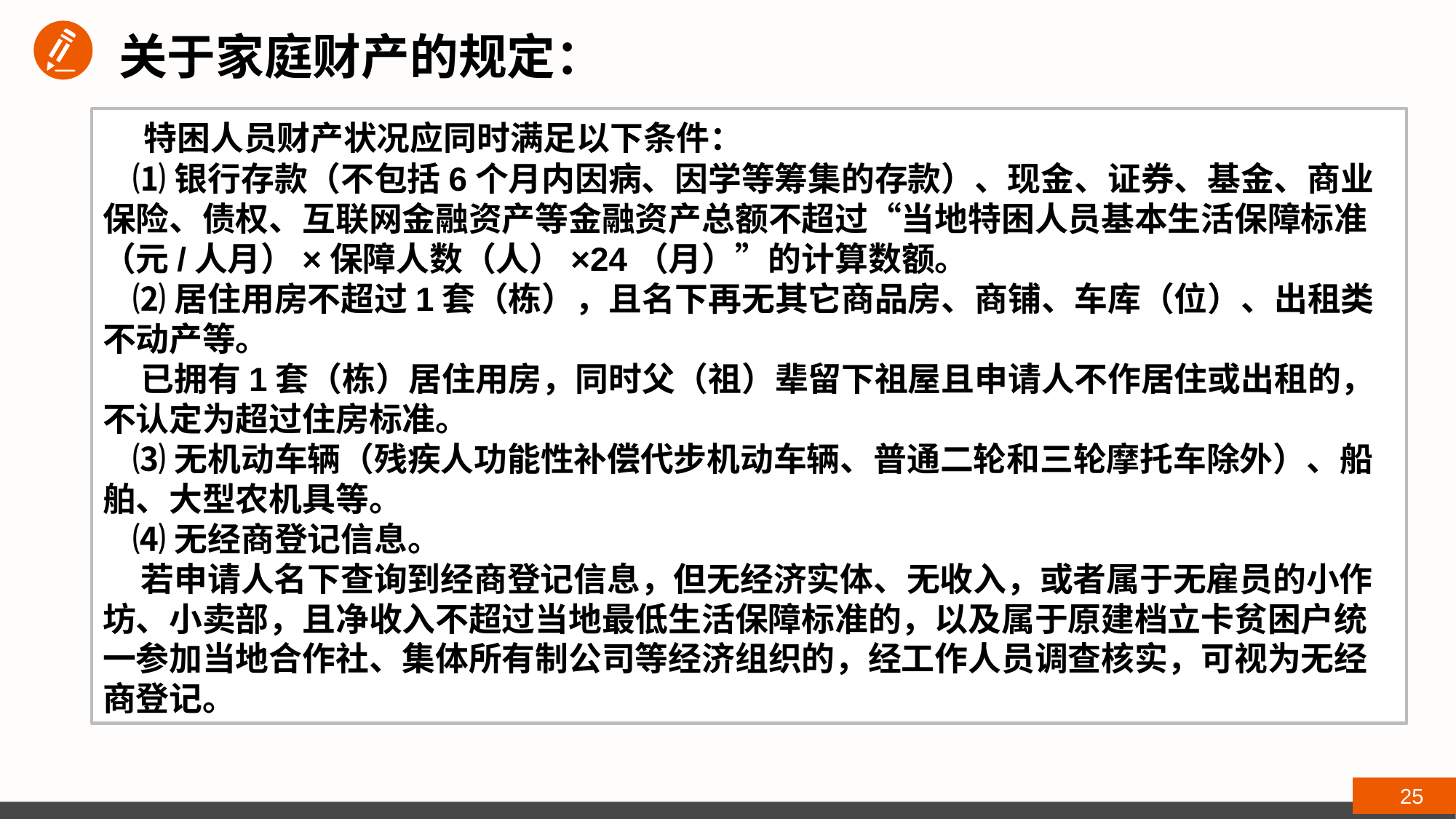

关于家庭财产的规定：
    特困人员财产状况应同时满足以下条件：
    ⑴银行存款（不包括6个月内因病、因学等筹集的存款）、现金、证券、基金、商业保险、债权、互联网金融资产等金融资产总额不超过“当地特困人员基本生活保障标准（元/人月）×保障人数（人）×24（月）”的计算数额。
    ⑵居住用房不超过1套（栋），且名下再无其它商品房、商铺、车库（位）、出租类不动产等。
    已拥有1套（栋）居住用房，同时父（祖）辈留下祖屋且申请人不作居住或出租的，不认定为超过住房标准。
    ⑶无机动车辆（残疾人功能性补偿代步机动车辆、普通二轮和三轮摩托车除外）、船舶、大型农机具等。
    ⑷无经商登记信息。
    若申请人名下查询到经商登记信息，但无经济实体、无收入，或者属于无雇员的小作坊、小卖部，且净收入不超过当地最低生活保障标准的，以及属于原建档立卡贫困户统一参加当地合作社、集体所有制公司等经济组织的，经工作人员调查核实，可视为无经商登记。